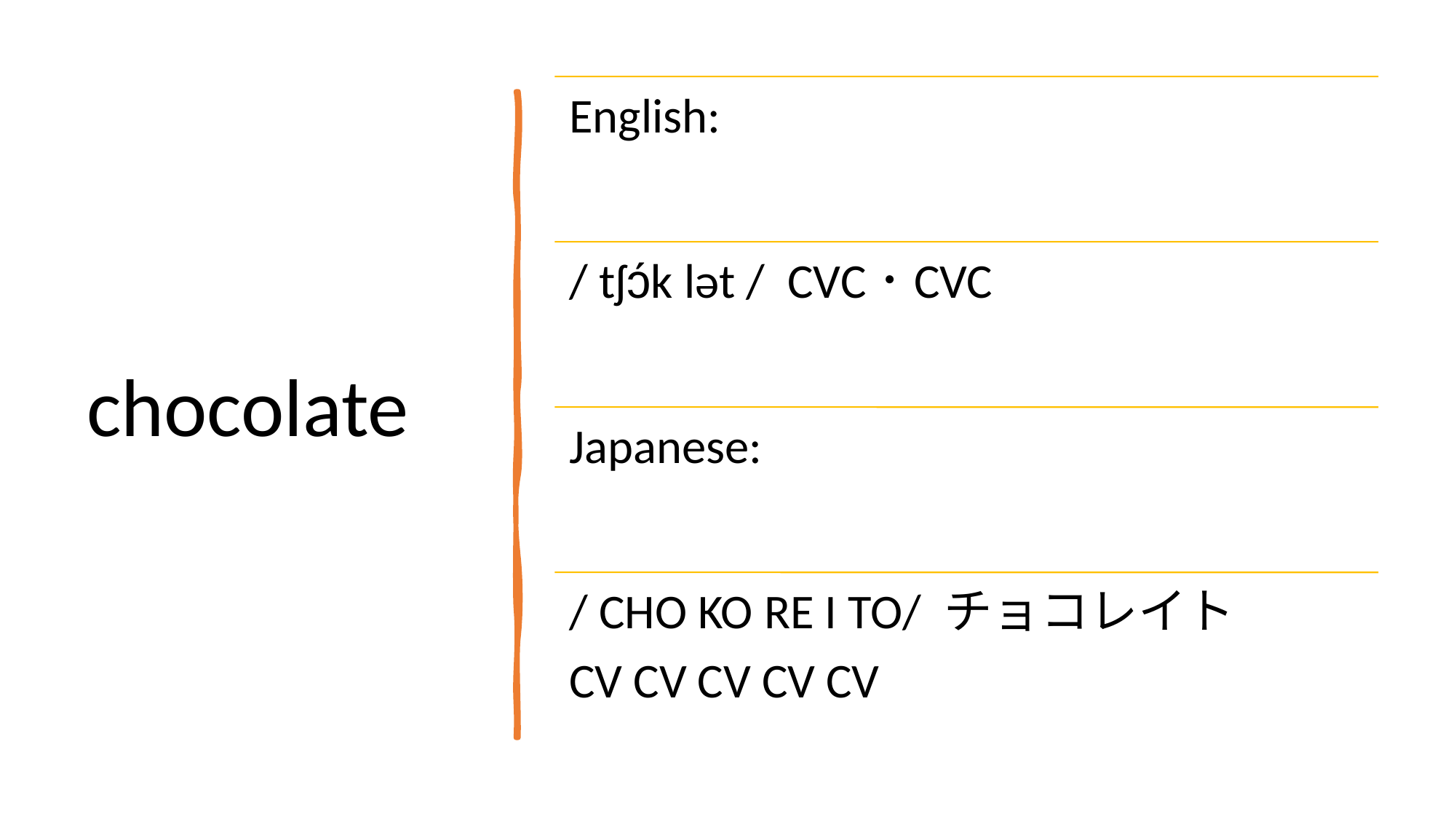

English:
/ tʃɔ́k lət /	CVC･CVC
Japanese:
/ CHO KO RE I TO/ チョコレイト
CV CV CV CV CV
# chocolate